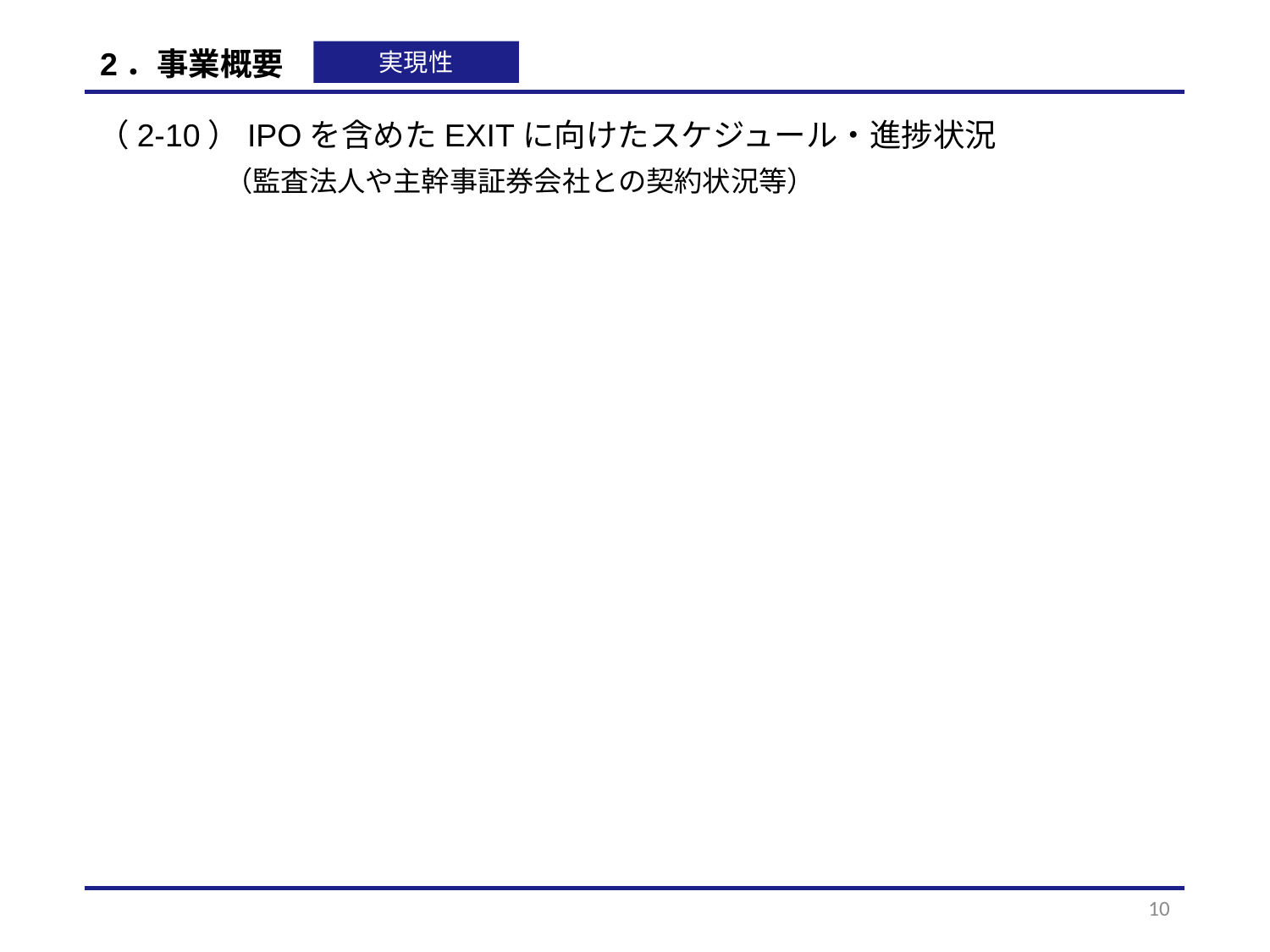

# 2．事業概要
実現性
（2-10）IPOを含めたEXITに向けたスケジュール・進捗状況
　　　　（監査法人や主幹事証券会社との契約状況等）

10